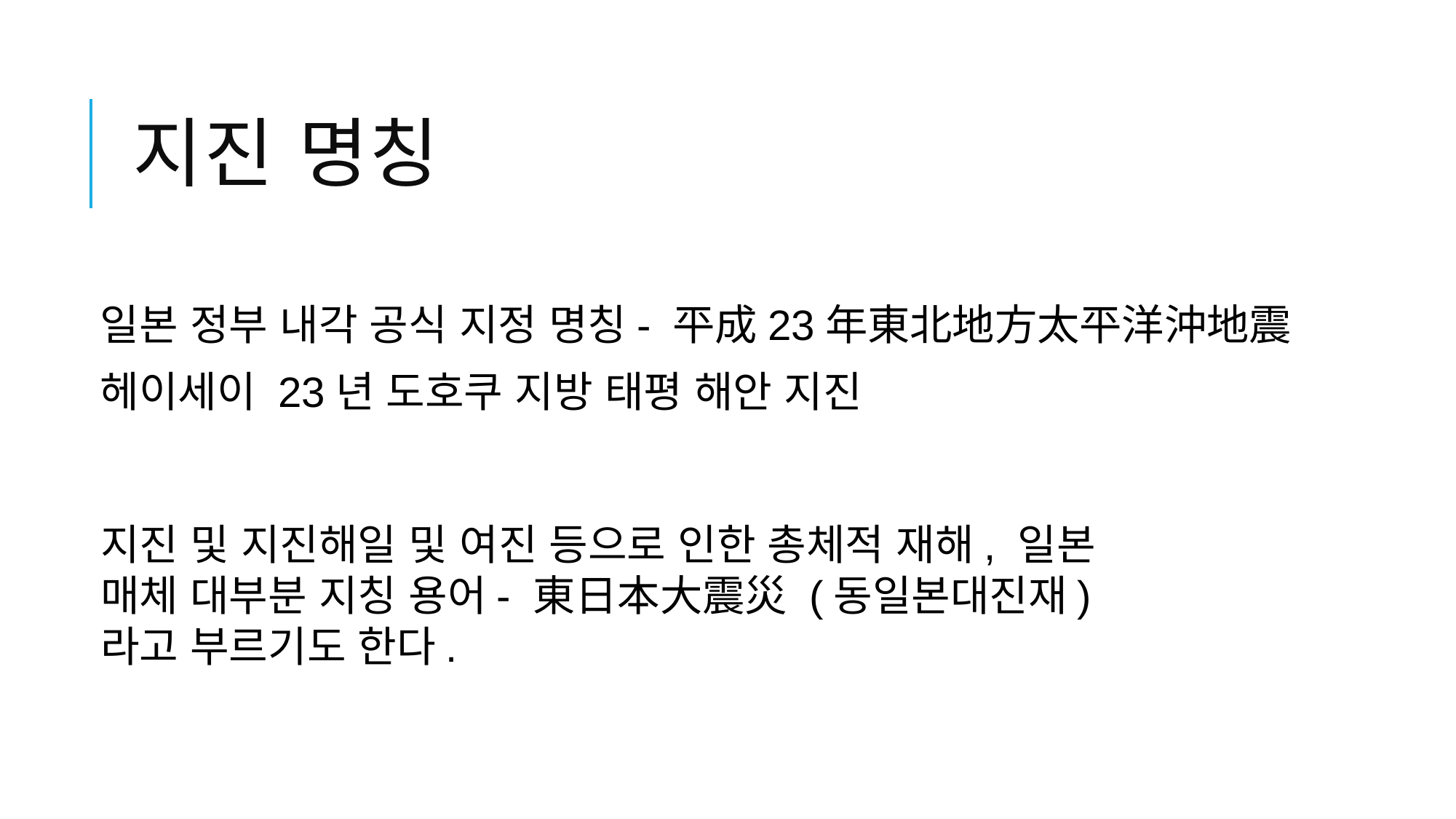

# 지진 명칭
일본 정부 내각 공식 지정 명칭- 平成23年東北地方太平洋沖地震
헤이세이 23년 도호쿠 지방 태평 해안 지진

지진 및 지진해일 및 여진 등으로 인한 총체적 재해, 일본 매체 대부분 지칭 용어- 東日本大震災 (동일본대진재)라고 부르기도 한다.